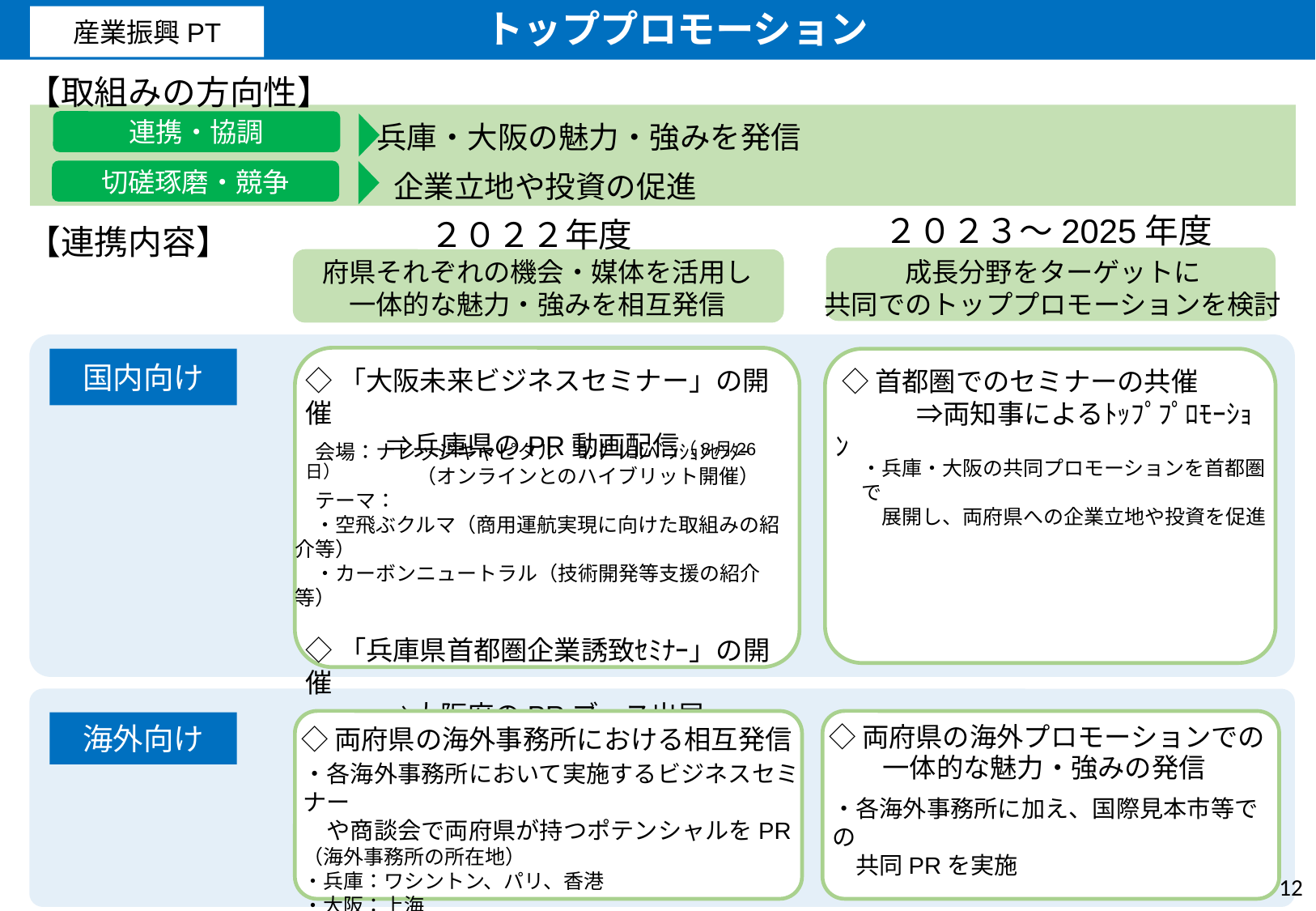

トッププロモーション
産業振興PT
【取組みの方向性】

連携・協調
兵庫・大阪の魅力・強みを発信

切磋琢磨・競争
企業立地や投資の促進

２０２３～2025年度
２０２２年度
【連携内容】

府県それぞれの機会・媒体を活用し
一体的な魅力・強みを相互発信
成長分野をターゲットに
共同でのトッププロモーションを検討

◇「大阪未来ビジネスセミナー」の開催
　　　⇒兵庫県のPR動画配信（8月26日）

◇「兵庫県首都圏企業誘致ｾﾐﾅｰ」の開催
　　　⇒大阪府のPRブース出展（11月22日）

国内向け
 ◇首都圏でのセミナーの共催
　　　⇒両知事によるﾄｯﾌﾟﾌﾟﾛﾓｰｼｮﾝ

　会場：ナレッジキャピタル　ｺﾝｸﾞﾚｺﾝﾍﾞﾝｼｮﾝｾﾝﾀｰ
　　　　　　（オンラインとのハイブリット開催）
　テーマ：
　・空飛ぶクルマ（商用運航実現に向けた取組みの紹介等）
　・カーボンニュートラル（技術開発等支援の紹介等）
・兵庫・大阪の共同プロモーションを首都圏で
　展開し、両府県への企業立地や投資を促進

◇両府県の海外プロモーションでの
　　一体的な魅力・強みの発信

◇両府県の海外事務所における相互発信
海外向け
・各海外事務所において実施するビジネスセミナー
　や商談会で両府県が持つポテンシャルをPR
（海外事務所の所在地）
・兵庫：ワシントン、パリ、香港
・大阪：上海
・各海外事務所に加え、国際見本市等での
　共同PRを実施
12